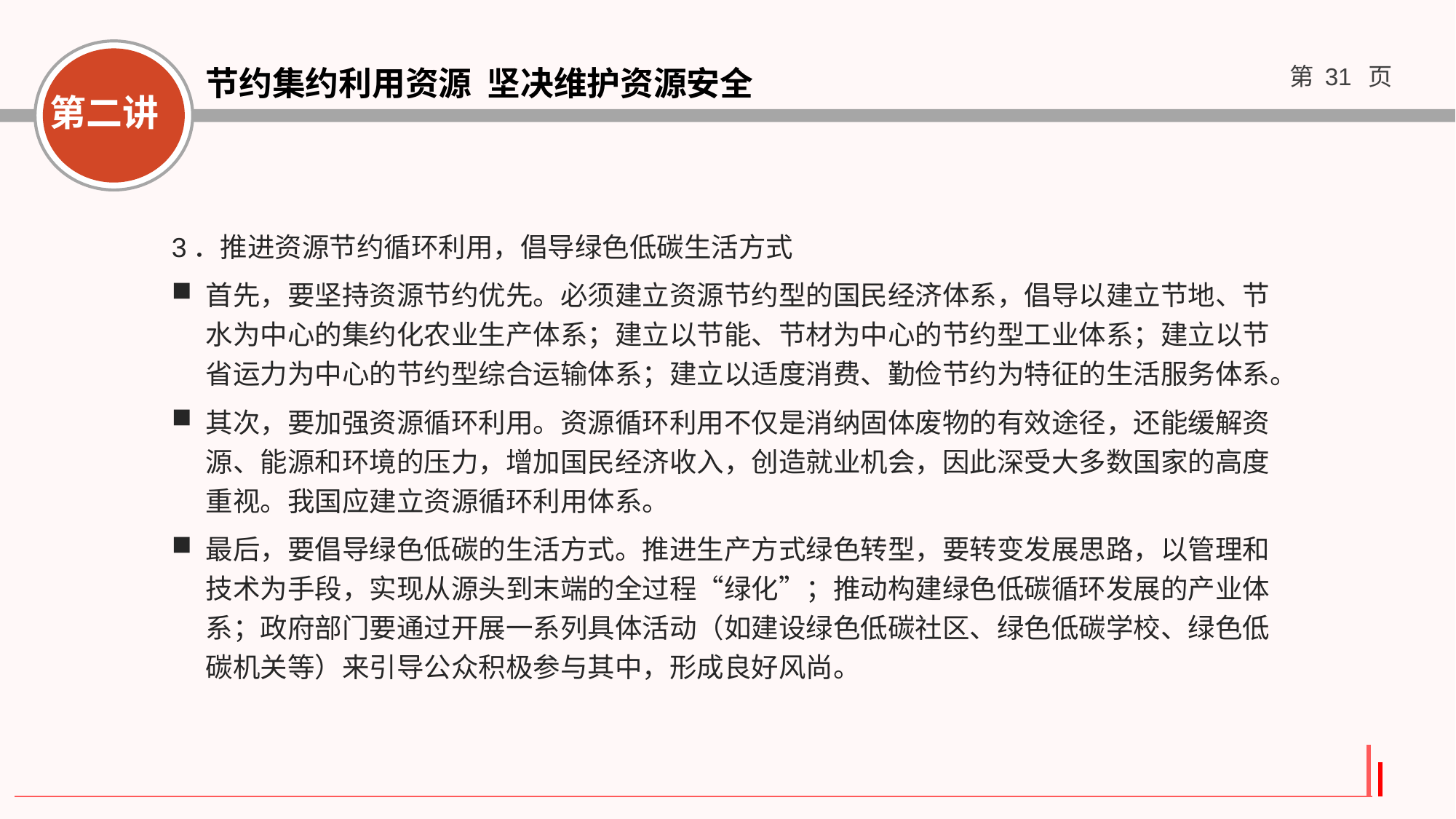

3．推进资源节约循环利用，倡导绿色低碳生活方式
首先，要坚持资源节约优先。必须建立资源节约型的国民经济体系，倡导以建立节地、节水为中心的集约化农业生产体系；建立以节能、节材为中心的节约型工业体系；建立以节省运力为中心的节约型综合运输体系；建立以适度消费、勤俭节约为特征的生活服务体系。
其次，要加强资源循环利用。资源循环利用不仅是消纳固体废物的有效途径，还能缓解资源、能源和环境的压力，增加国民经济收入，创造就业机会，因此深受大多数国家的高度重视。我国应建立资源循环利用体系。
最后，要倡导绿色低碳的生活方式。推进生产方式绿色转型，要转变发展思路，以管理和技术为手段，实现从源头到末端的全过程“绿化”；推动构建绿色低碳循环发展的产业体系；政府部门要通过开展一系列具体活动（如建设绿色低碳社区、绿色低碳学校、绿色低碳机关等）来引导公众积极参与其中，形成良好风尚。